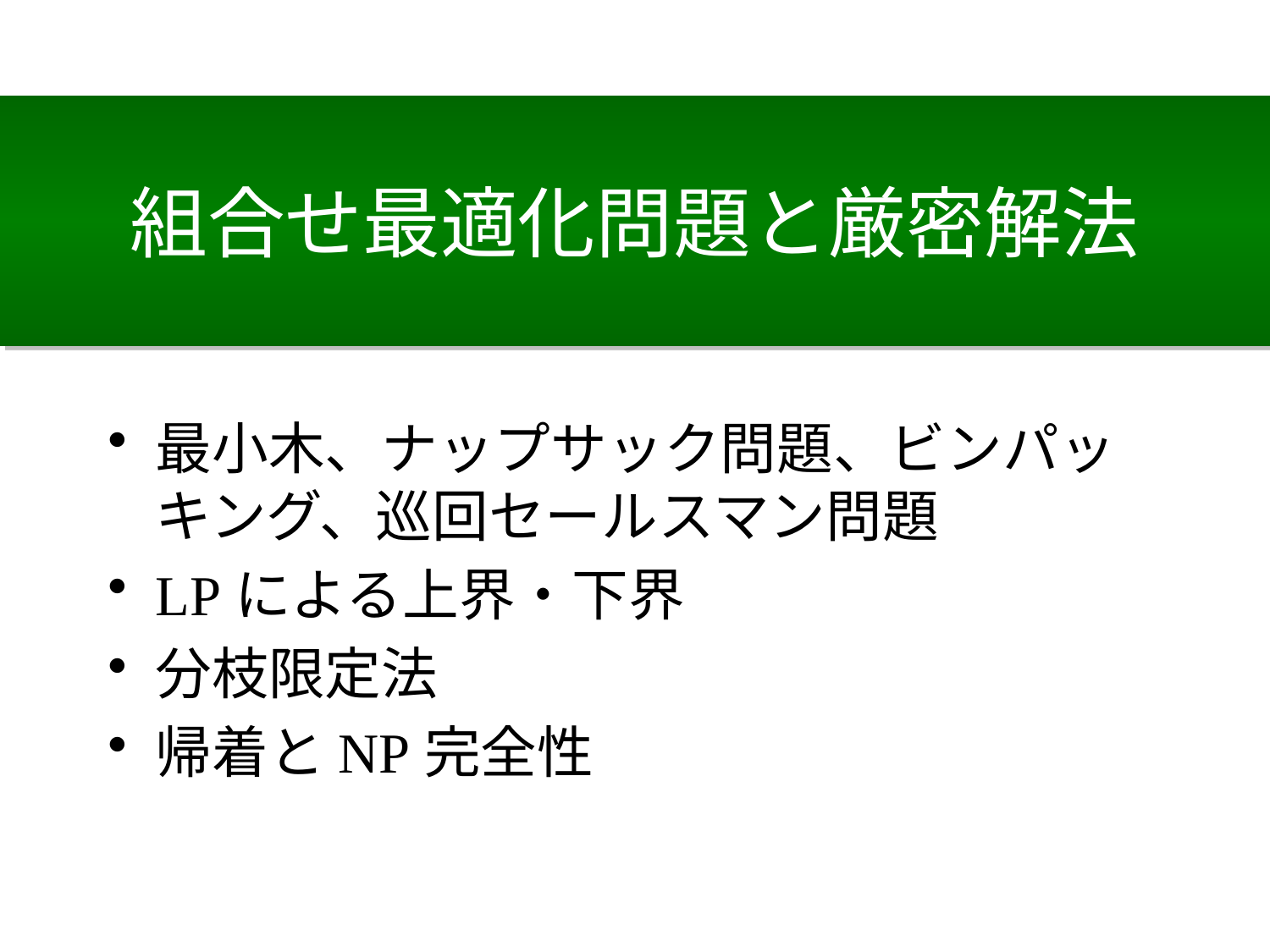

# 組合せ最適化問題と厳密解法
最小木、ナップサック問題、ビンパッキング、巡回セールスマン問題
LPによる上界・下界
分枝限定法
帰着とNP完全性